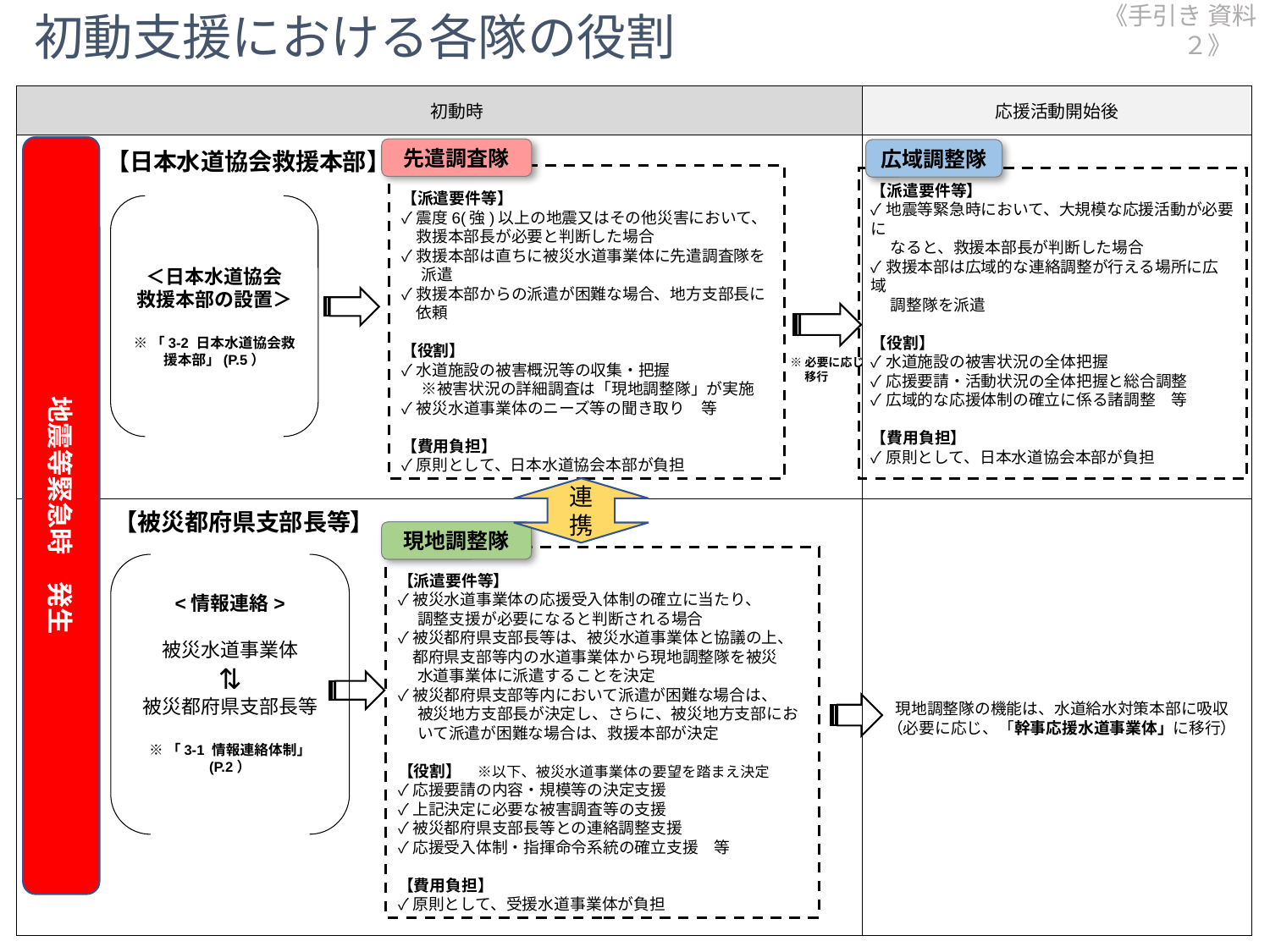

《手引き 資料２》
初動支援における各隊の役割
| 初動時 | 応援活動開始後 |
| --- | --- |
|  |  |
|  |  |
地震等緊急時　発生
先遣調査隊
広域調整隊
【日本水道協会救援本部】

【派遣要件等】
✓震度6(強)以上の地震又はその他災害において、
   救援本部長が必要と判断した場合
✓救援本部は直ちに被災水道事業体に先遣調査隊を
　 派遣
✓救援本部からの派遣が困難な場合、地方支部長に
   依頼

【役割】
✓水道施設の被害概況等の収集・把握
　 ※被害状況の詳細調査は「現地調整隊」が実施
✓被災水道事業体のニーズ等の聞き取り　等

【費用負担】
✓原則として、日本水道協会本部が負担

【派遣要件等】
✓地震等緊急時において、大規模な応援活動が必要に
　 なると、救援本部長が判断した場合
✓救援本部は広域的な連絡調整が行える場所に広域
　 調整隊を派遣

【役割】
✓水道施設の被害状況の全体把握
✓応援要請・活動状況の全体把握と総合調整
✓広域的な応援体制の確立に係る諸調整　等

【費用負担】
✓原則として、日本水道協会本部が負担

＜日本水道協会
救援本部の設置＞

※「3-2 日本水道協会救援本部」(P.5）

※必要に応じ
　 移行
連携
【被災都府県支部長等】
現地調整隊

【派遣要件等】
✓被災水道事業体の応援受入体制の確立に当たり、
　 調整支援が必要になると判断される場合
✓被災都府県支部長等は、被災水道事業体と協議の上、
   都府県支部等内の水道事業体から現地調整隊を被災
　 水道事業体に派遣することを決定
✓被災都府県支部等内において派遣が困難な場合は、
　 被災地方支部長が決定し、さらに、被災地方支部にお
　 いて派遣が困難な場合は、救援本部が決定

【役割】　※以下、被災水道事業体の要望を踏まえ決定
✓応援要請の内容・規模等の決定支援
✓上記決定に必要な被害調査等の支援
✓被災都府県支部長等との連絡調整支援
✓応援受入体制・指揮命令系統の確立支援　等

【費用負担】
✓原則として、受援水道事業体が負担

<情報連絡>

被災水道事業体
⇅
被災都府県支部長等

※「3-1 情報連絡体制」
(P.2）

現地調整隊の機能は、水道給水対策本部に吸収
（必要に応じ、「幹事応援水道事業体」に移行）